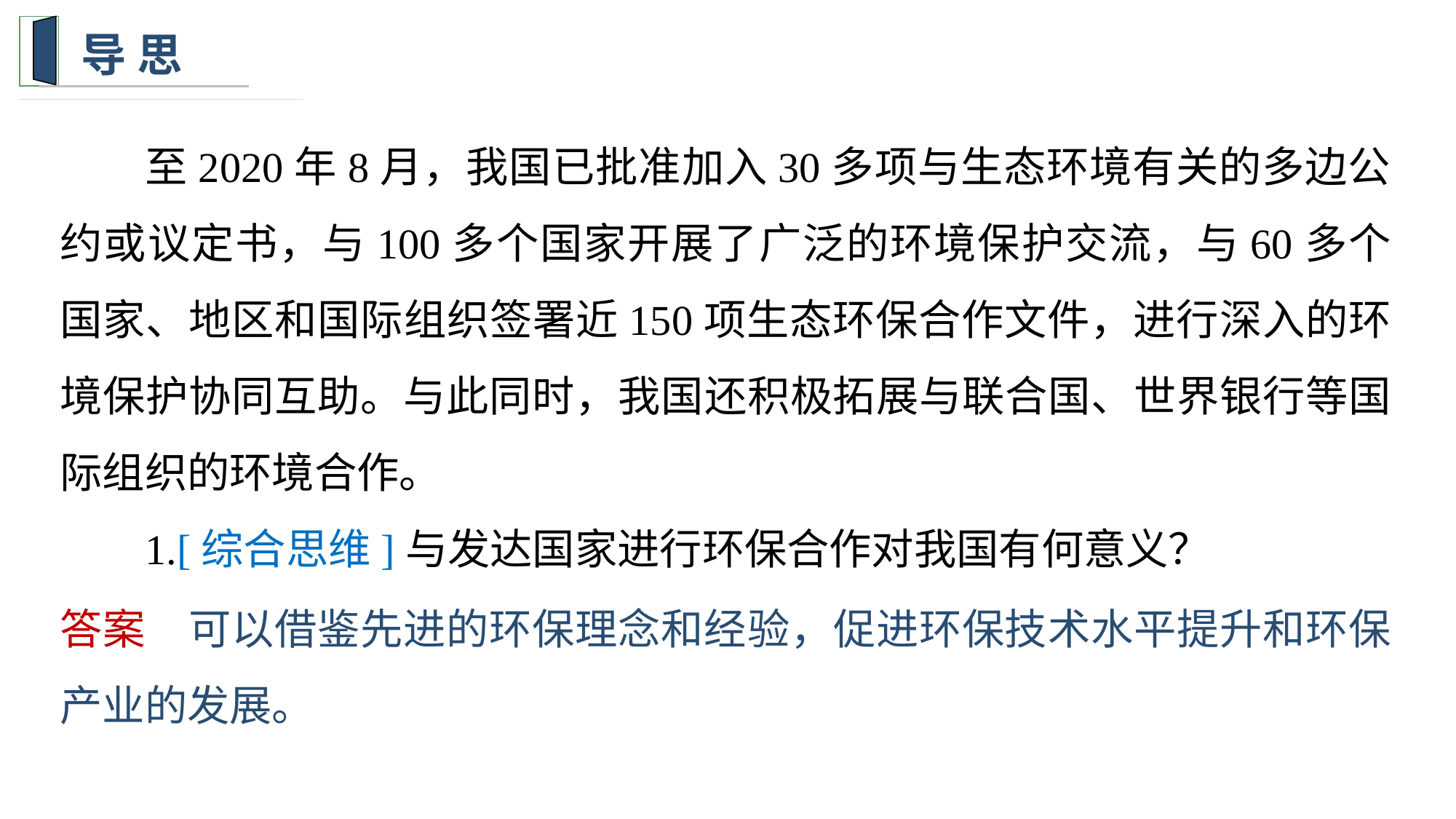

导 思
至2020年8月，我国已批准加入30多项与生态环境有关的多边公约或议定书，与100多个国家开展了广泛的环境保护交流，与60多个国家、地区和国际组织签署近150项生态环保合作文件，进行深入的环境保护协同互助。与此同时，我国还积极拓展与联合国、世界银行等国际组织的环境合作。
1.[综合思维]与发达国家进行环保合作对我国有何意义？
答案　可以借鉴先进的环保理念和经验，促进环保技术水平提升和环保产业的发展。